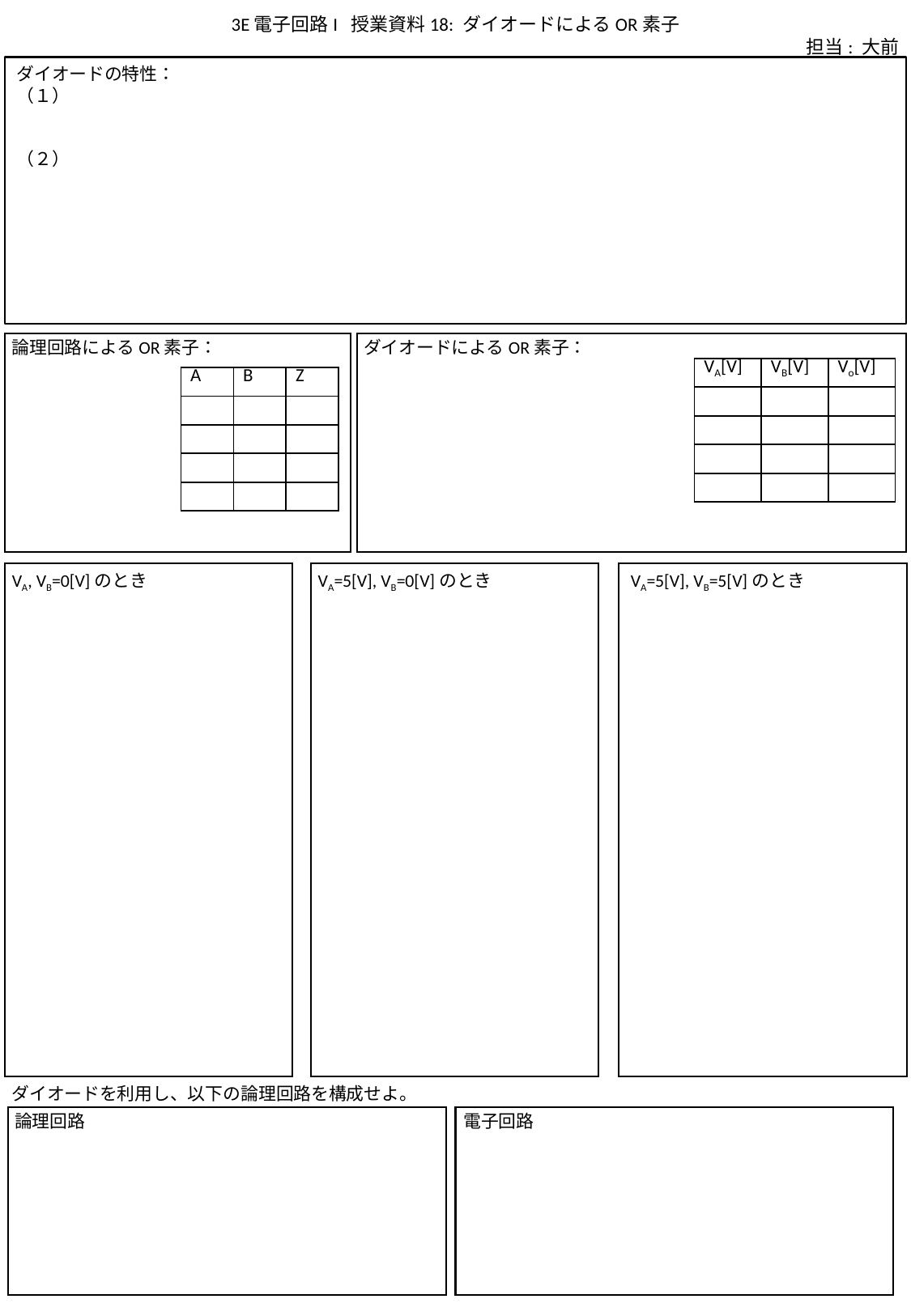

3E電子回路I  授業資料18: ダイオードによるOR素子
担当: 大前
ダイオードの特性：
（１）

（２）

論理回路によるOR素子：
ダイオードによるOR素子：

| VA[V] | VB[V] | Vo[V] |
| --- | --- | --- |
|  |  |  |
|  |  |  |
|  |  |  |
|  |  |  |
| A | B | Z |
| --- | --- | --- |
|  |  |  |
|  |  |  |
|  |  |  |
|  |  |  |
VA, VB=0[V]のとき

VA=5[V], VB=0[V]のとき

VA=5[V], VB=5[V]のとき
ダイオードを利用し、以下の論理回路を構成せよ。
論理回路
電子回路